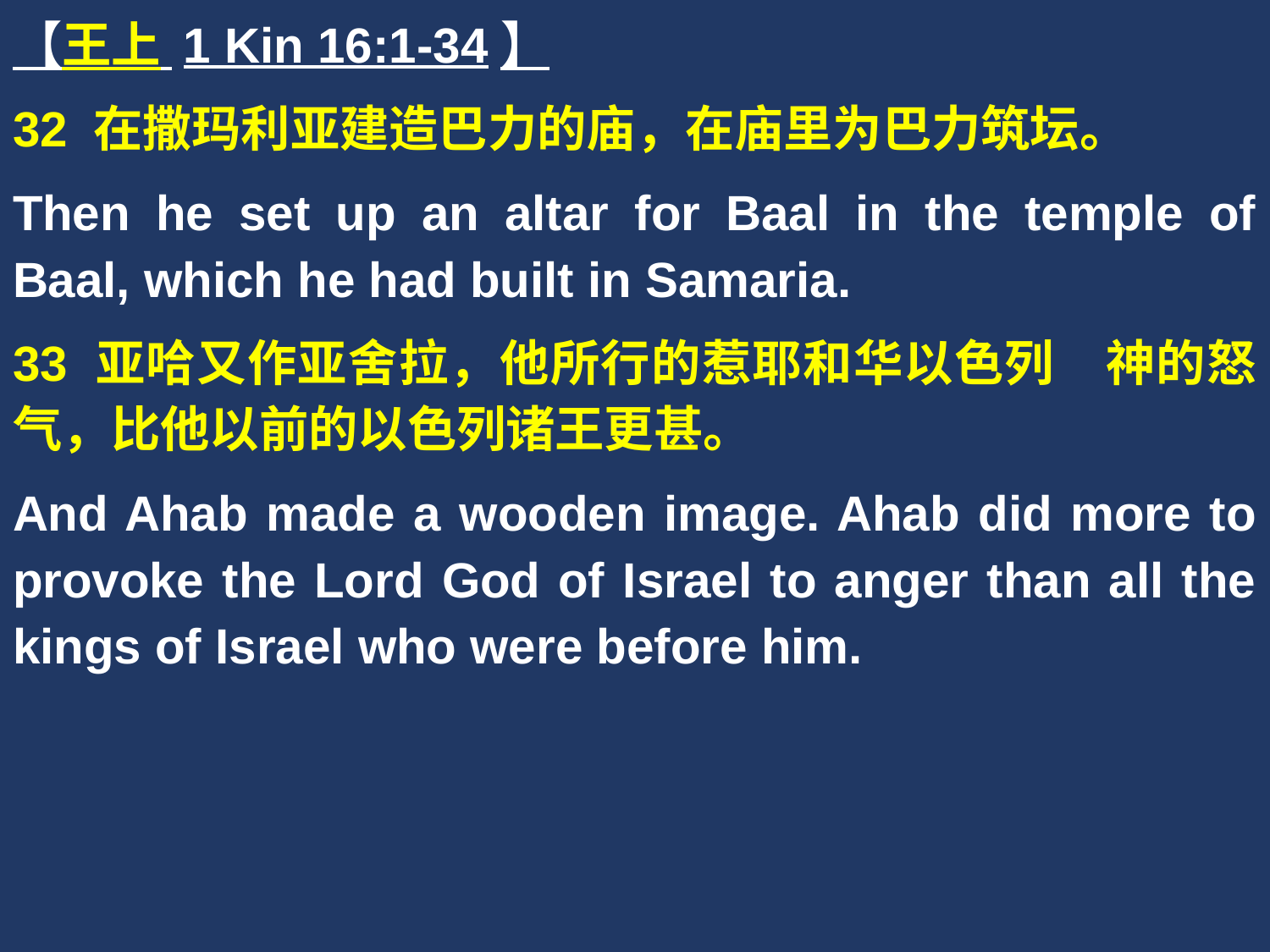

【王上 1 Kin 16:1-34】
32 在撒玛利亚建造巴力的庙，在庙里为巴力筑坛。
Then he set up an altar for Baal in the temple of Baal, which he had built in Samaria.
33 亚哈又作亚舍拉，他所行的惹耶和华以色列　神的怒气，比他以前的以色列诸王更甚。
And Ahab made a wooden image. Ahab did more to provoke the Lord God of Israel to anger than all the kings of Israel who were before him.